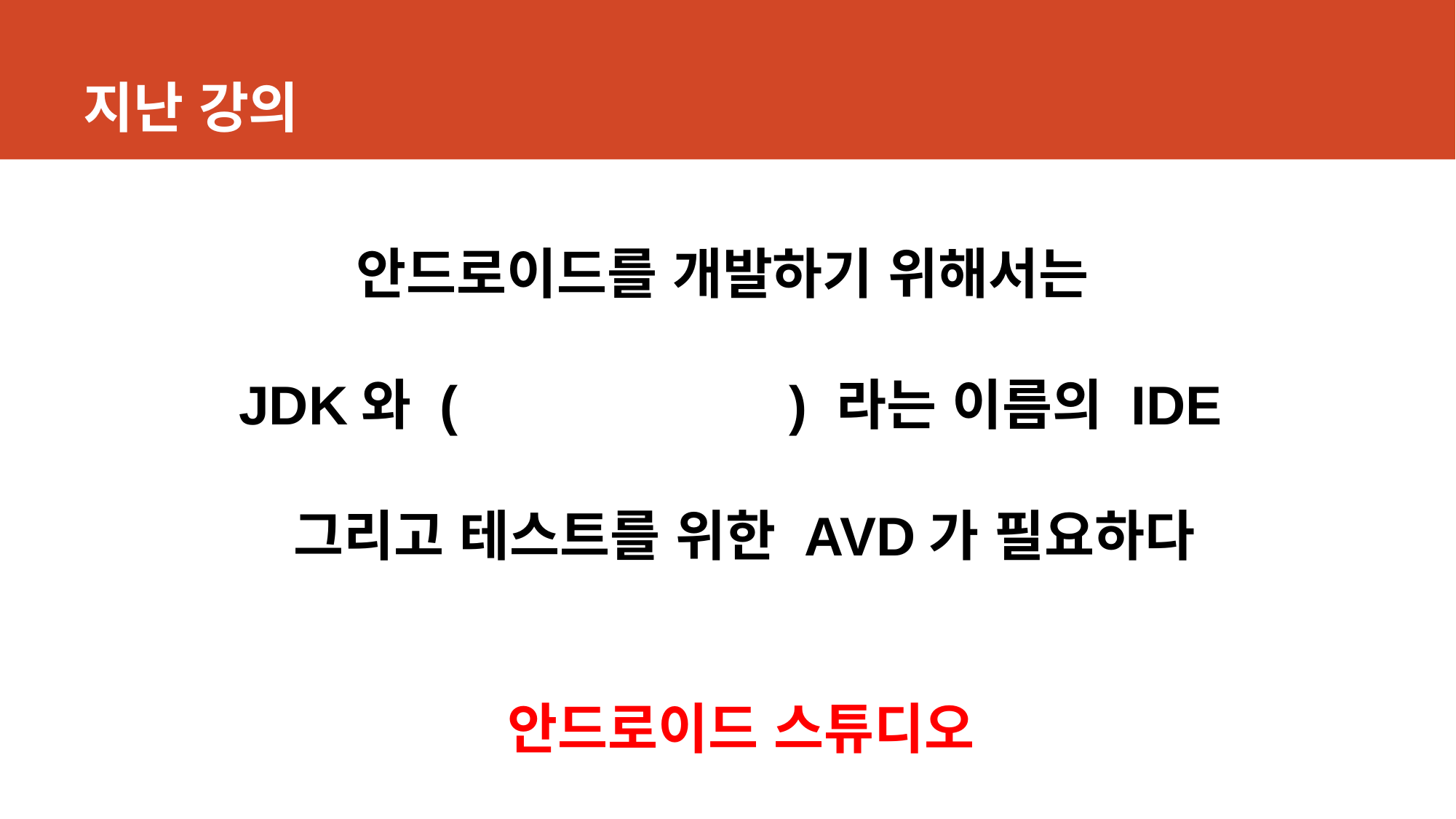

# 지난 강의
안드로이드를 개발하기 위해서는

JDK와 (                      ) 라는 이름의 IDE

 그리고 테스트를 위한 AVD가 필요하다
안드로이드 스튜디오